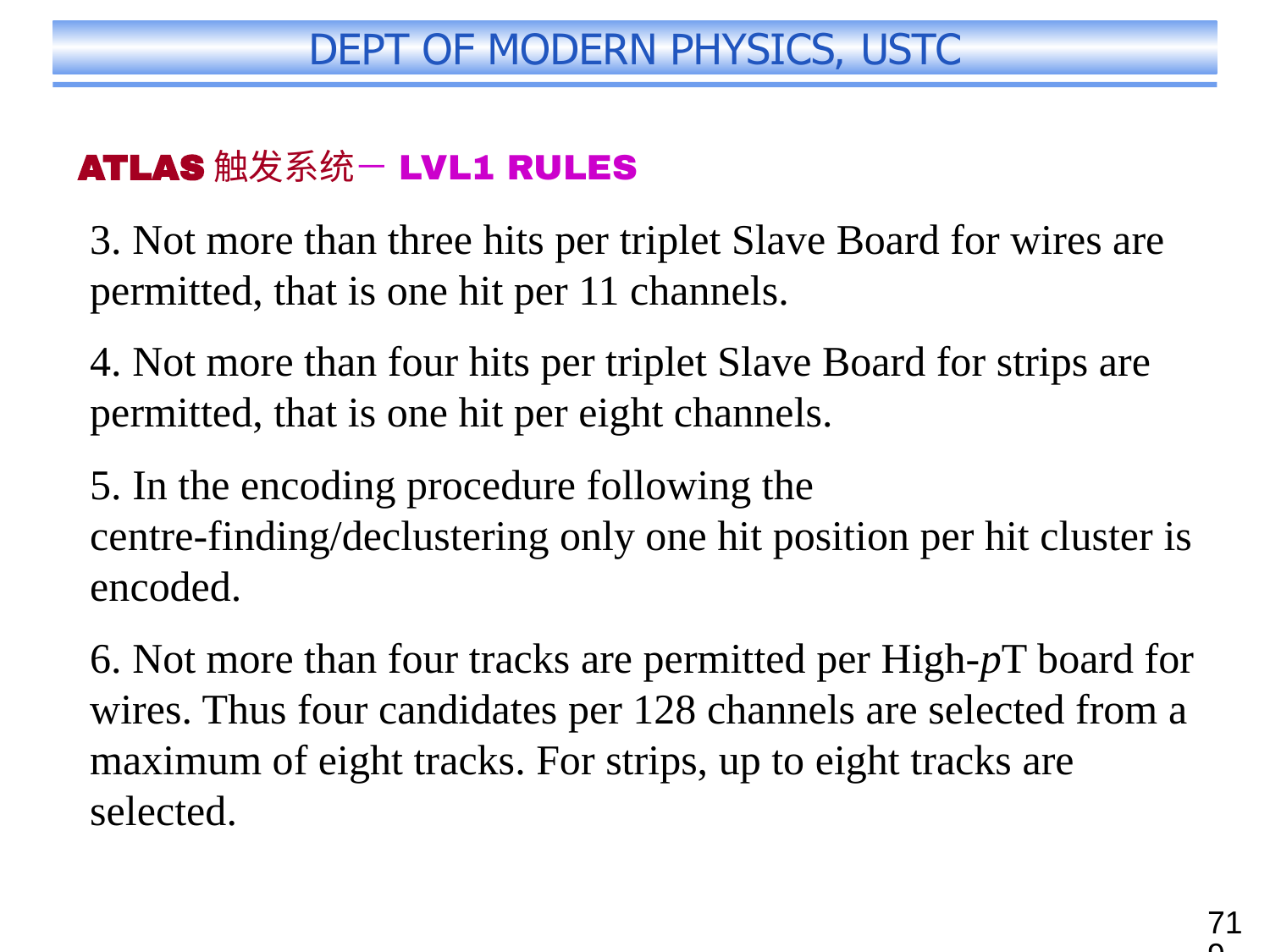

# ATLAS触发系统－LVL1 RULES
3. Not more than three hits per triplet Slave Board for wires are permitted, that is one hit per 11 channels.
4. Not more than four hits per triplet Slave Board for strips are permitted, that is one hit per eight channels.
5. In the encoding procedure following the centre-finding/declustering only one hit position per hit cluster is encoded.
6. Not more than four tracks are permitted per High-pT board for wires. Thus four candidates per 128 channels are selected from a maximum of eight tracks. For strips, up to eight tracks are selected.
719